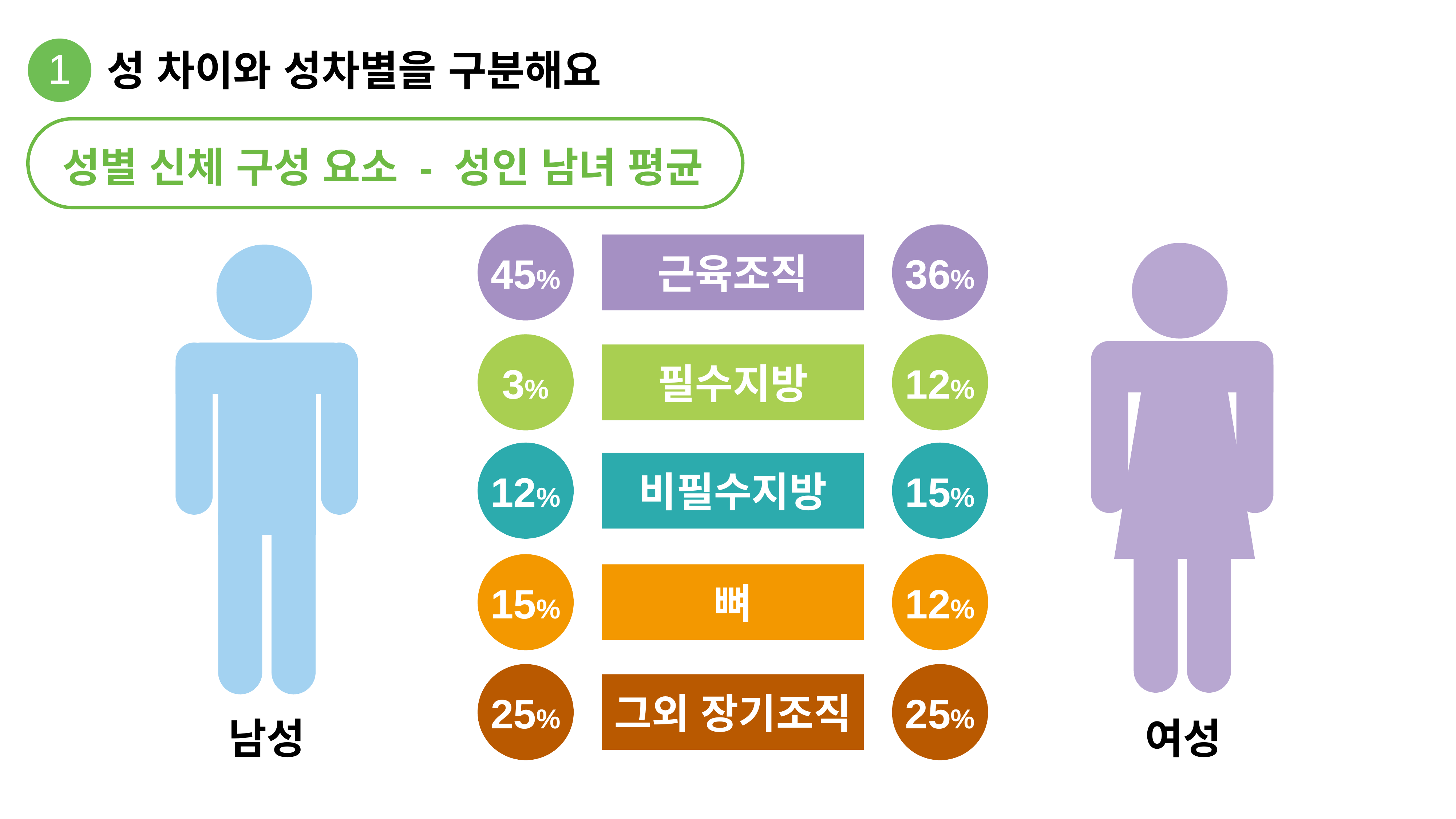

1
성 차이와 성차별을 구분해요

성별 신체 구성 요소 - 성인 남녀 평균

45%

36%

근육조직

3%

12%

필수지방

12%

15%

비필수지방

15%

12%

뼈

25%

25%

그외 장기조직
남성
여성